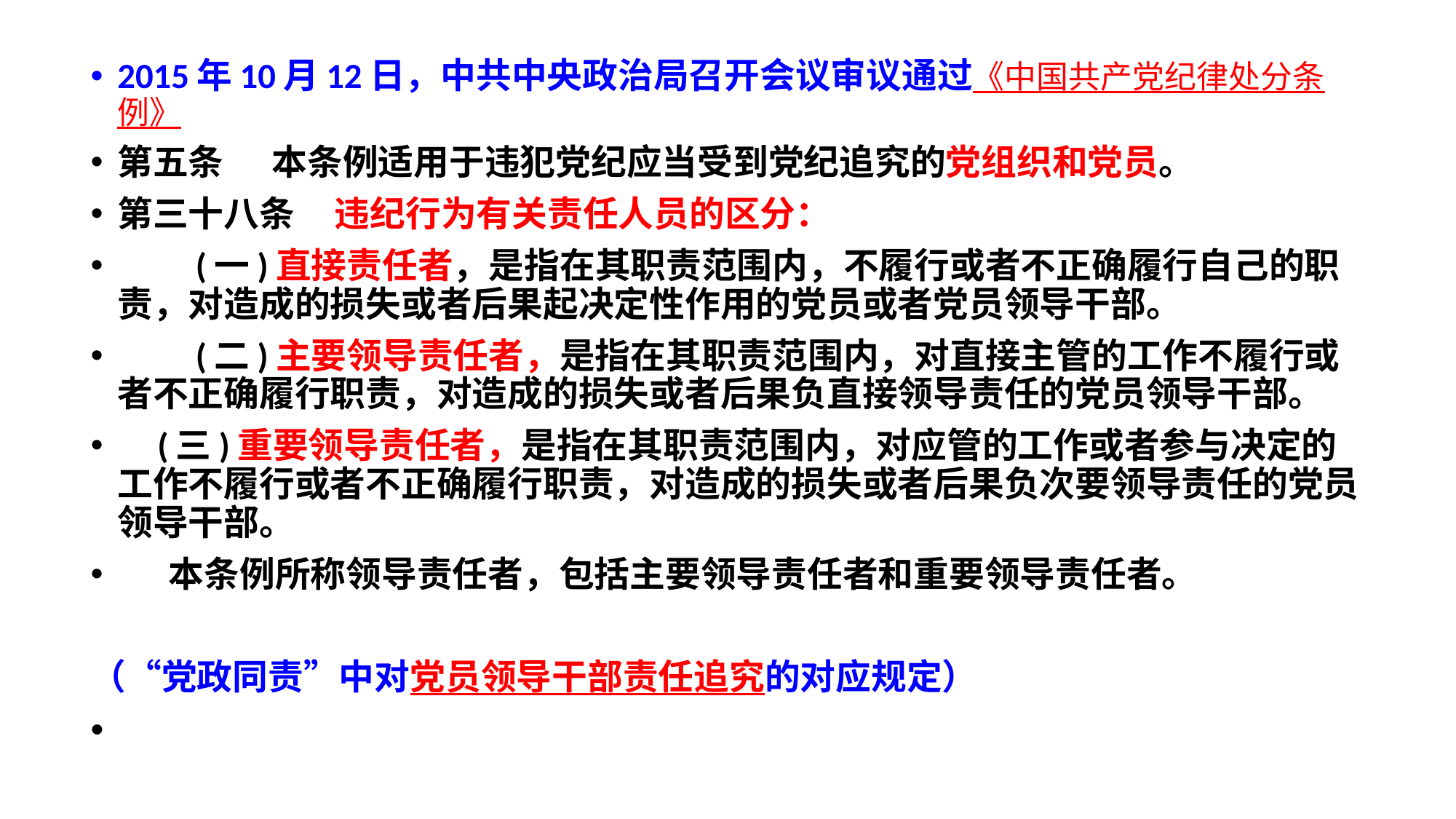

2015年10月12日，中共中央政治局召开会议审议通过《中国共产党纪律处分条例》
第五条      本条例适用于违犯党纪应当受到党纪追究的党组织和党员。
第三十八条     违纪行为有关责任人员的区分：
　　(一)直接责任者，是指在其职责范围内，不履行或者不正确履行自己的职责，对造成的损失或者后果起决定性作用的党员或者党员领导干部。
　　(二)主要领导责任者，是指在其职责范围内，对直接主管的工作不履行或者不正确履行职责，对造成的损失或者后果负直接领导责任的党员领导干部。
     (三)重要领导责任者，是指在其职责范围内，对应管的工作或者参与决定的工作不履行或者不正确履行职责，对造成的损失或者后果负次要领导责任的党员领导干部。
　  本条例所称领导责任者，包括主要领导责任者和重要领导责任者。

（“党政同责”中对党员领导干部责任追究的对应规定）

35